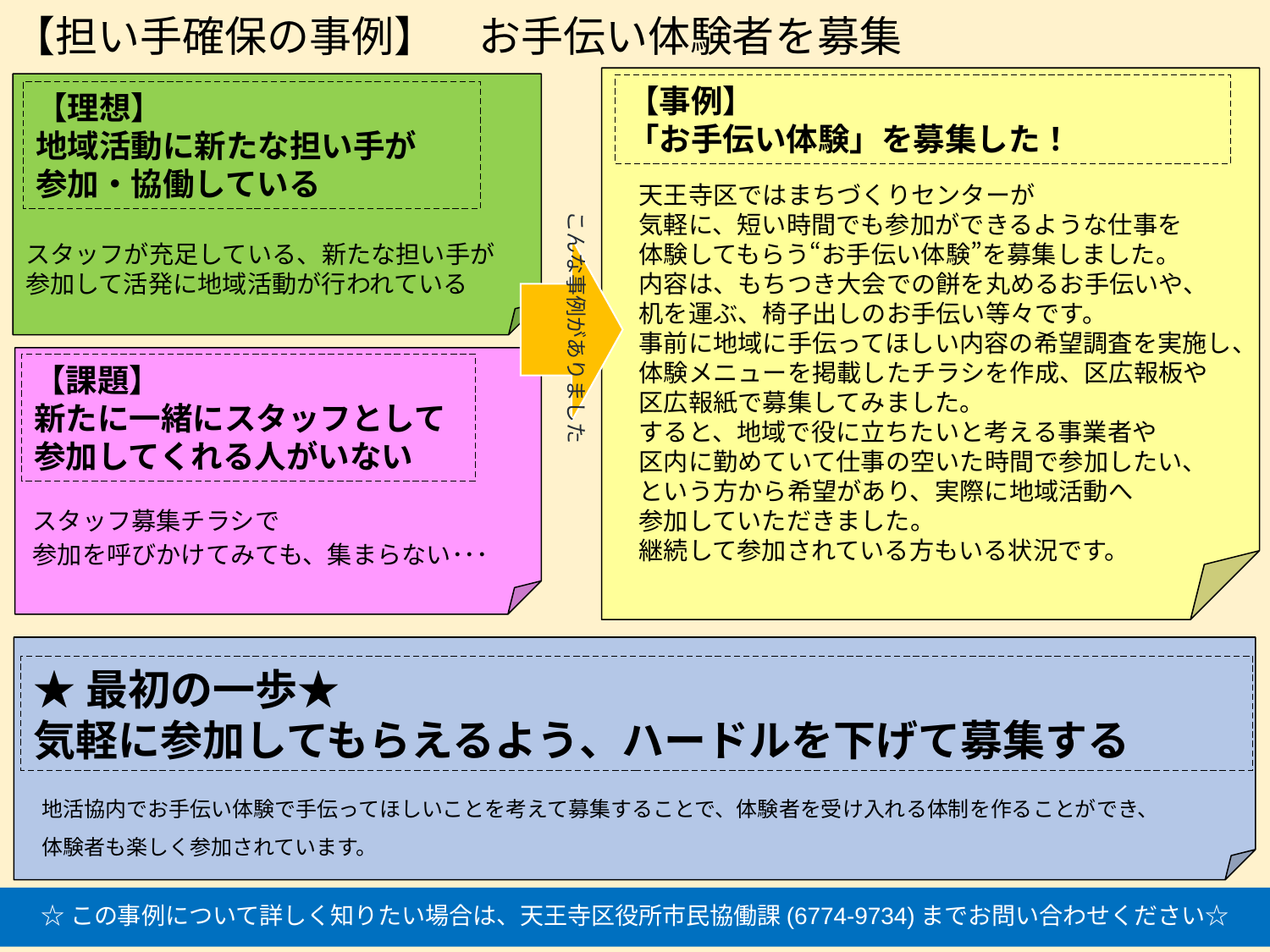

# 【担い手確保の事例】　お手伝い体験者を募集

　天王寺区ではまちづくりセンターが
　気軽に、短い時間でも参加ができるような仕事を
　体験してもらう“お手伝い体験”を募集しました。
　内容は、もちつき大会での餅を丸めるお手伝いや、
　机を運ぶ、椅子出しのお手伝い等々です。
　事前に地域に手伝ってほしい内容の希望調査を実施し、
　体験メニューを掲載したチラシを作成、区広報板や
　区広報紙で募集してみました。
　すると、地域で役に立ちたいと考える事業者や
　区内に勤めていて仕事の空いた時間で参加したい、
　という方から希望があり、実際に地域活動へ
　参加していただきました。
　継続して参加されている方もいる状況です。

スタッフが充足している、新たな担い手が
参加して活発に地域活動が行われている
【事例】
「お手伝い体験」を募集した！
【理想】
地域活動に新たな担い手が
参加・協働している
こんな事例がありました

【課題】
新たに一緒にスタッフとして
参加してくれる人がいない

スタッフ募集チラシで
参加を呼びかけてみても、集まらない･･･

★最初の一歩★
気軽に参加してもらえるよう、ハードルを下げて募集する
地活協内でお手伝い体験で手伝ってほしいことを考えて募集することで、体験者を受け入れる体制を作ることができ、
体験者も楽しく参加されています。

☆この事例について詳しく知りたい場合は、天王寺区役所市民協働課(6774-9734)までお問い合わせください☆